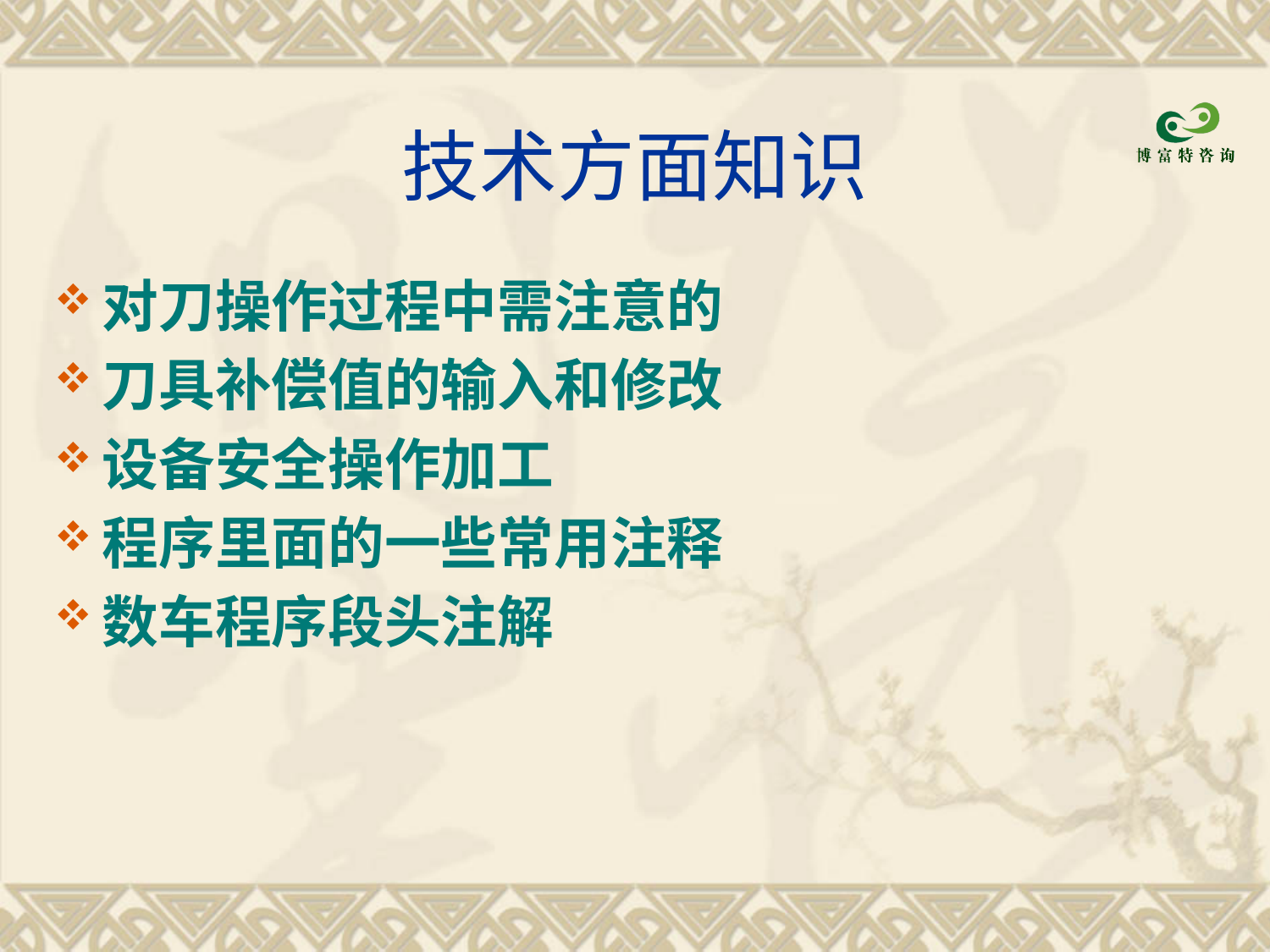

# 技术方面知识
对刀操作过程中需注意的
刀具补偿值的输入和修改
设备安全操作加工
程序里面的一些常用注释
数车程序段头注解